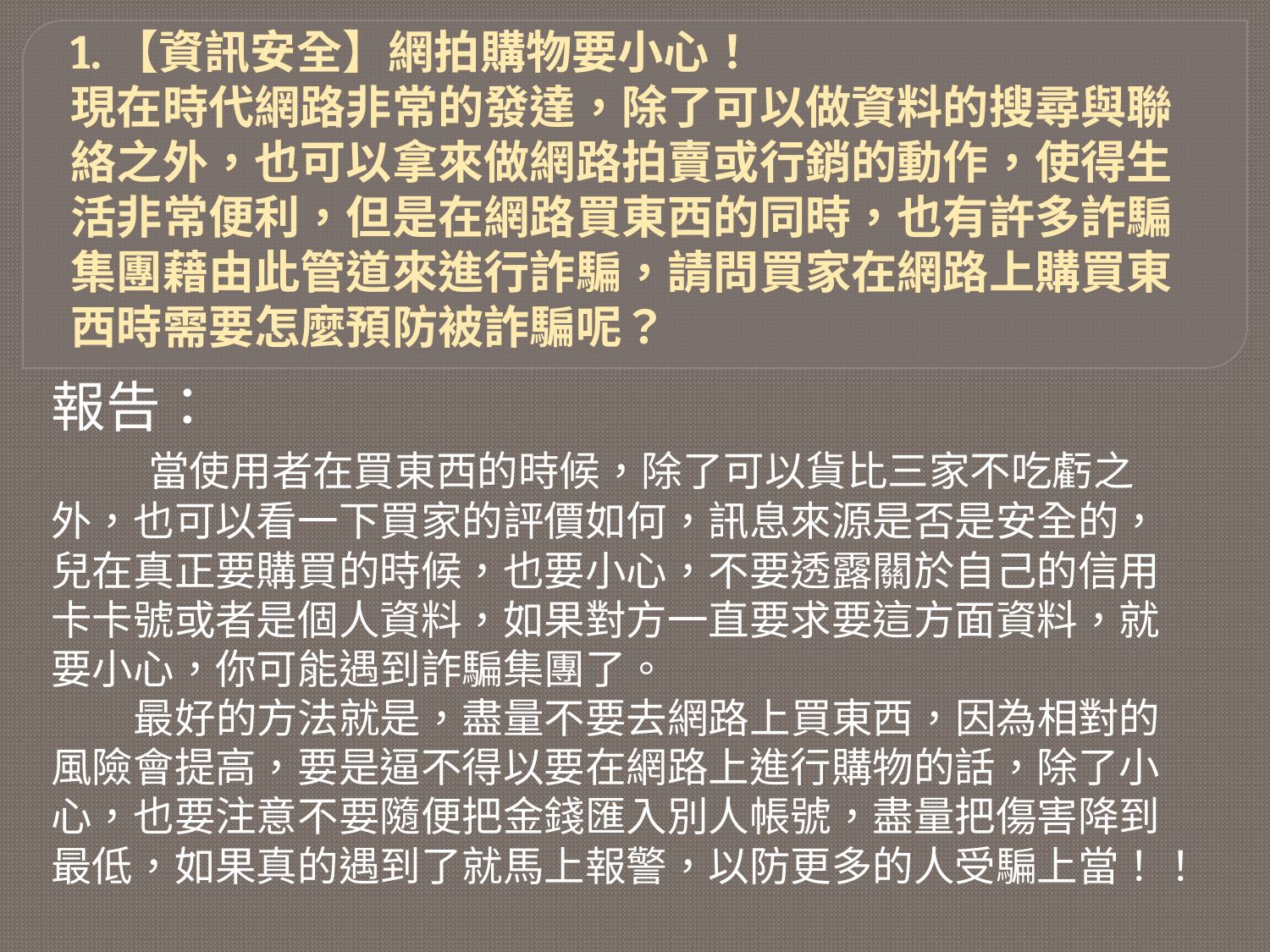

# 1.【資訊安全】網拍購物要小心！ 現在時代網路非常的發達，除了可以做資料的搜尋與聯絡之外，也可以拿來做網路拍賣或行銷的動作，使得生活非常便利，但是在網路買東西的同時，也有許多詐騙集團藉由此管道來進行詐騙，請問買家在網路上購買東西時需要怎麼預防被詐騙呢？
報告：
        當使用者在買東西的時候，除了可以貨比三家不吃虧之外，也可以看一下買家的評價如何，訊息來源是否是安全的，兒在真正要購買的時候，也要小心，不要透露關於自己的信用卡卡號或者是個人資料，如果對方一直要求要這方面資料，就要小心，你可能遇到詐騙集團了。
        最好的方法就是，盡量不要去網路上買東西，因為相對的風險會提高，要是逼不得以要在網路上進行購物的話，除了小心，也要注意不要隨便把金錢匯入別人帳號，盡量把傷害降到最低，如果真的遇到了就馬上報警，以防更多的人受騙上當！！